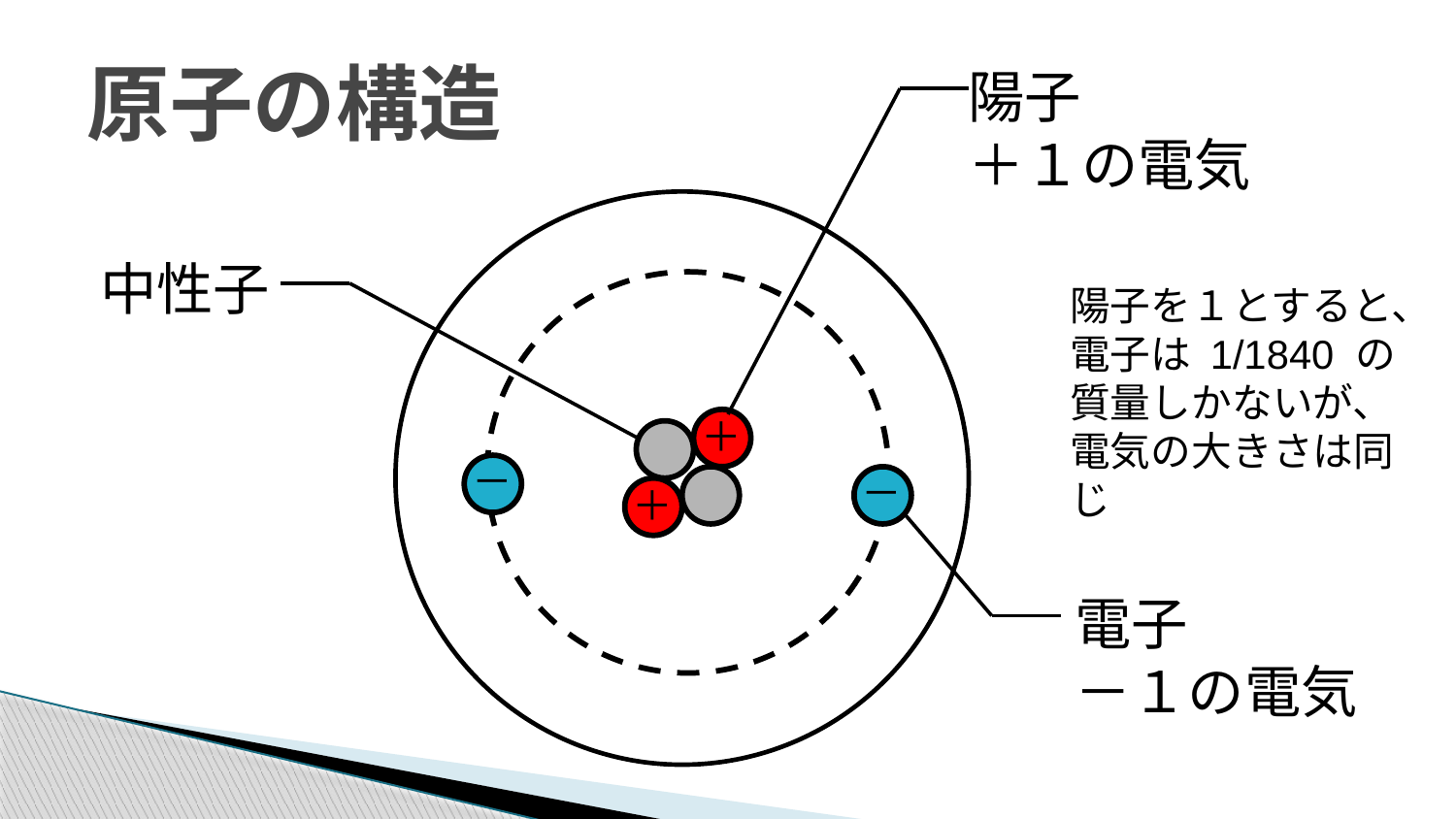

# 原子の構造
陽子
＋１の電気

中性子

陽子を１とすると、電子は 1/1840 の質量しかないが、電気の大きさは同じ
＋

－

－

＋

電子
－１の電気